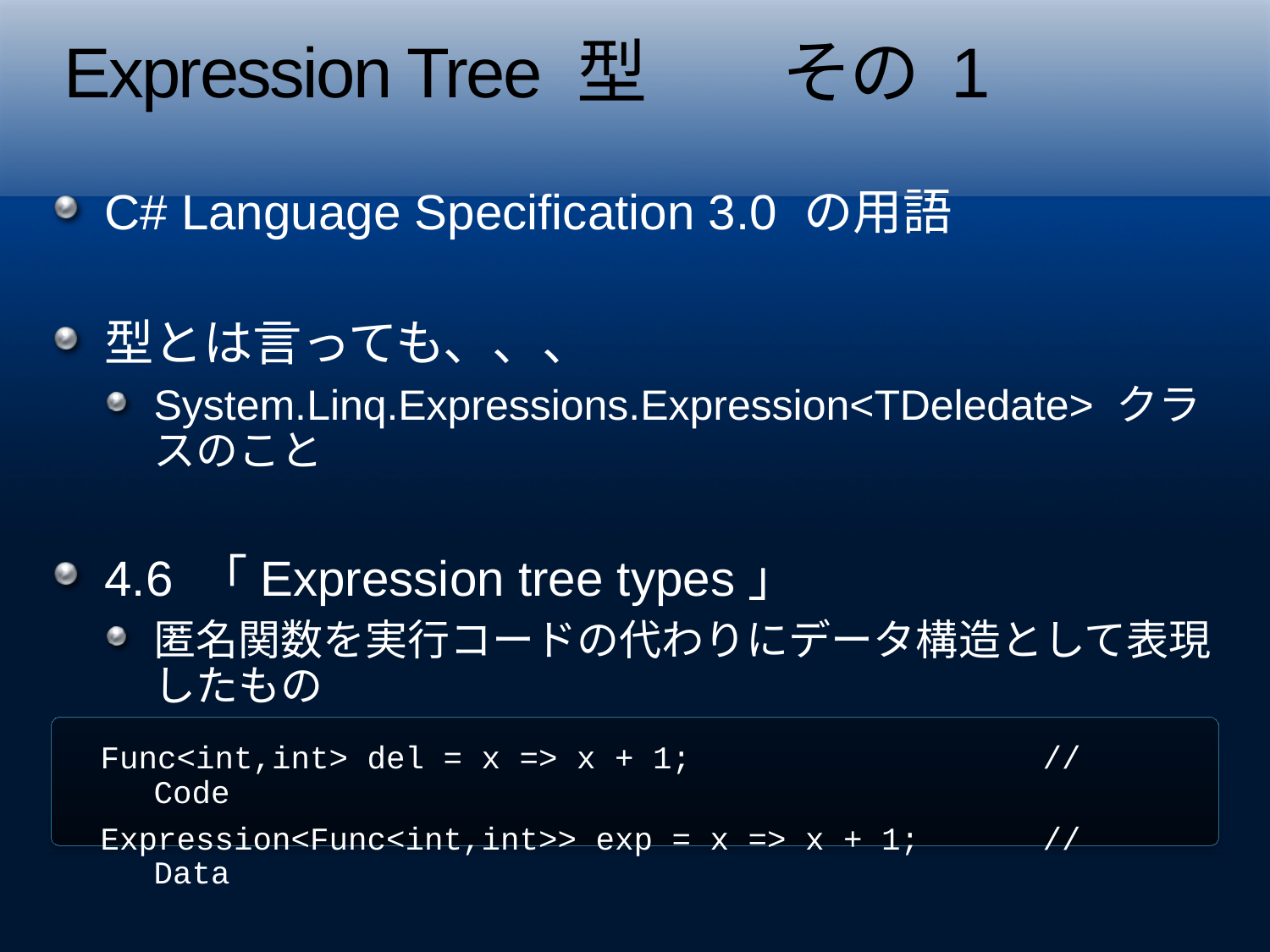

# Expression Tree 型　　その 1
C# Language Specification 3.0 の用語

型とは言っても、、、
System.Linq.Expressions.Expression<TDeledate> クラスのこと

4.6 「Expression tree types」
匿名関数を実行コードの代わりにデータ構造として表現したもの

Func<int,int> del = x => x + 1;			// Code
Expression<Func<int,int>> exp = x => x + 1;	// Data